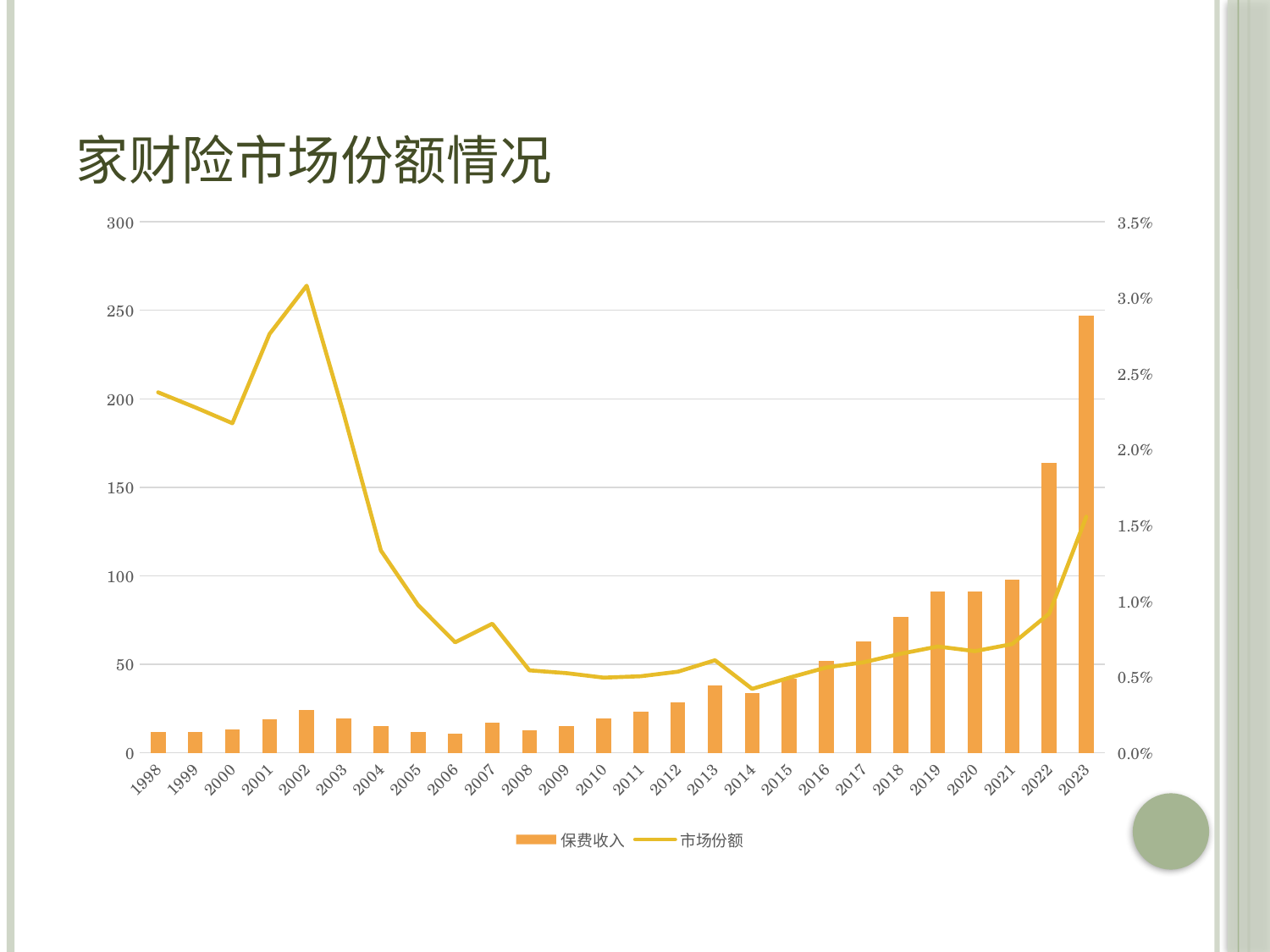

# 家财险市场份额情况

### Chart

| Category |  |  |
|---|---|---|
| 1998 | 12.0 | 0.023762376237623763 |
| 1999 | 12.0 | 0.022770398481973434 |
| 2000 | 13.0 | 0.021724598930481284 |
| 2001 | 19.0 | 0.02760664884342671 |
| 2002 | 24.0 | 0.030788572308244923 |
| 2003 | 19.418667072984118 | 0.02233561836924616 |
| 2004 | 15.0 | 0.013333333333333334 |
| 2005 | 12.0 | 0.009740971337191841 |
| 2006 | 11.0 | 0.0072845752430399195 |
| 2007 | 17.0 | 0.008509488079208318 |
| 2008 | 12.7 | 0.005434991933102524 |
| 2009 | 15.1 | 0.005250658070887361 |
| 2010 | 19.3 | 0.004954256553480301 |
| 2011 | 23.3 | 0.005045670900987912 |
| 2012 | 28.5 | 0.005346159112950273 |
| 2013 | 37.9 | 0.006100839308077897 |
| 2014 | 33.7 | 0.004215150275735869 |
| 2015 | 41.7 | 0.004950553820949035 |
| 2016 | 52.15 | 0.005628260667793398 |
| 2017 | 62.9 | 0.005966949361564878 |
| 2018 | 76.77 | 0.006530449058754476 |
| 2019 | 91.2 | 0.007006599417653251 |
| 2020 | 91.0 | 0.006699057714958775 |
| 2021 | 98.0 | 0.007165837964317052 |
| 2022 | 164.0 | 0.009178933228857671 |
| 2023 | 246.97 | 0.015564028232921603 |